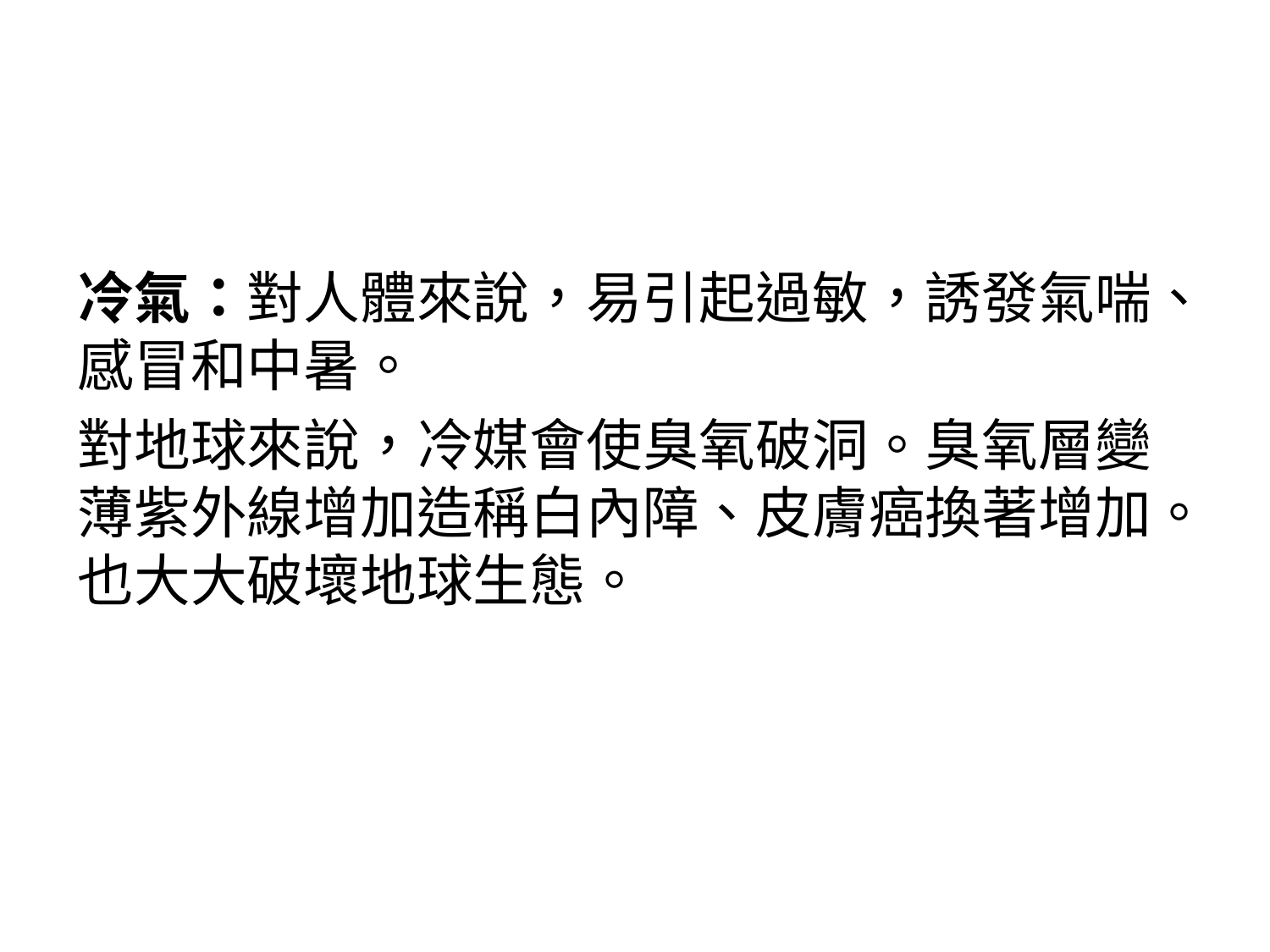

冷氣：對人體來說，易引起過敏，誘發氣喘、感冒和中暑。
對地球來說，冷媒會使臭氧破洞。臭氧層變薄紫外線增加造稱白內障、皮膚癌換著增加。也大大破壞地球生態。